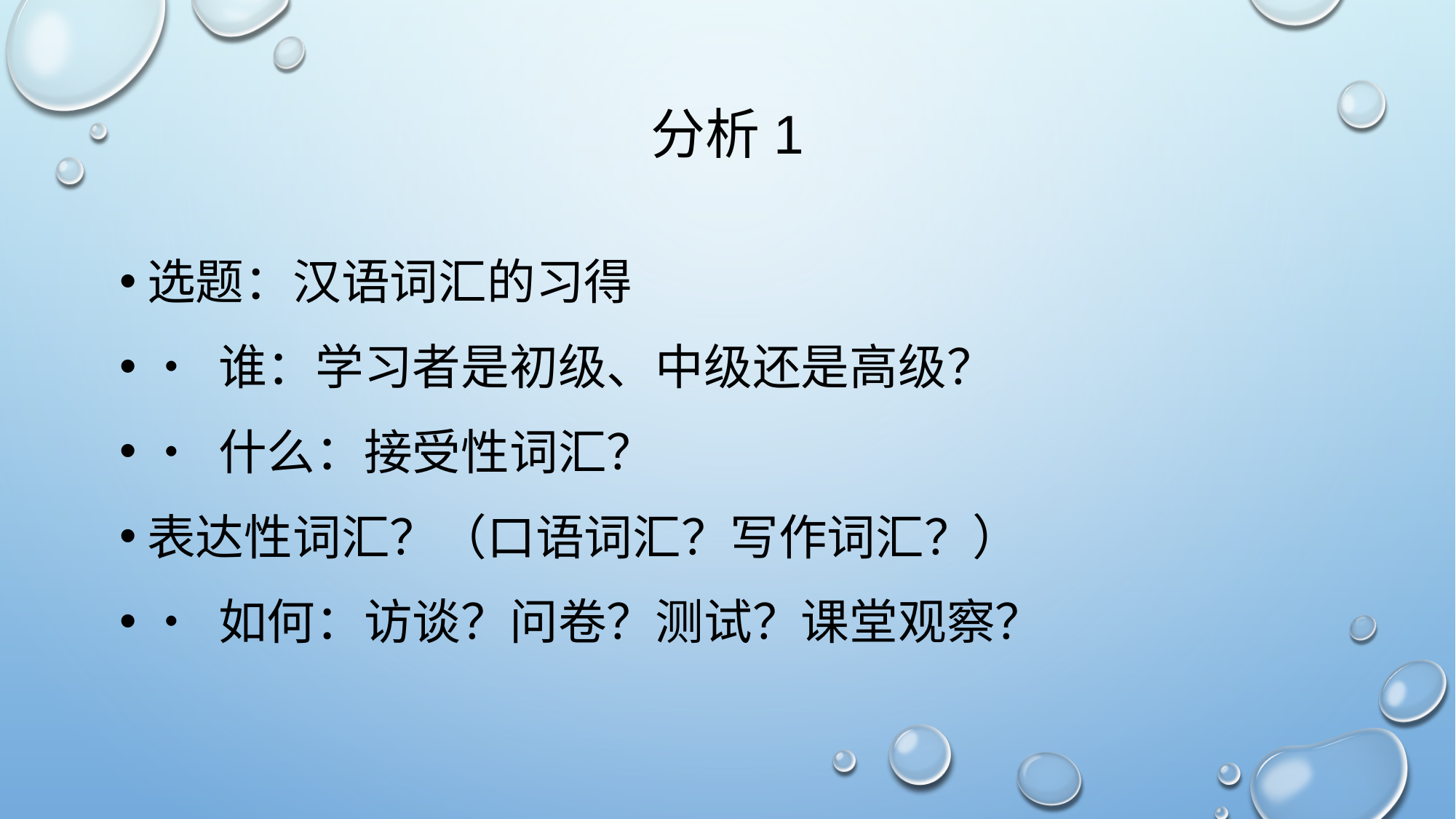

# 分析1
选题：汉语词汇的习得
• 谁：学习者是初级、中级还是高级？
• 什么：接受性词汇？
表达性词汇？（口语词汇？写作词汇？）
• 如何：访谈？问卷？测试？课堂观察？